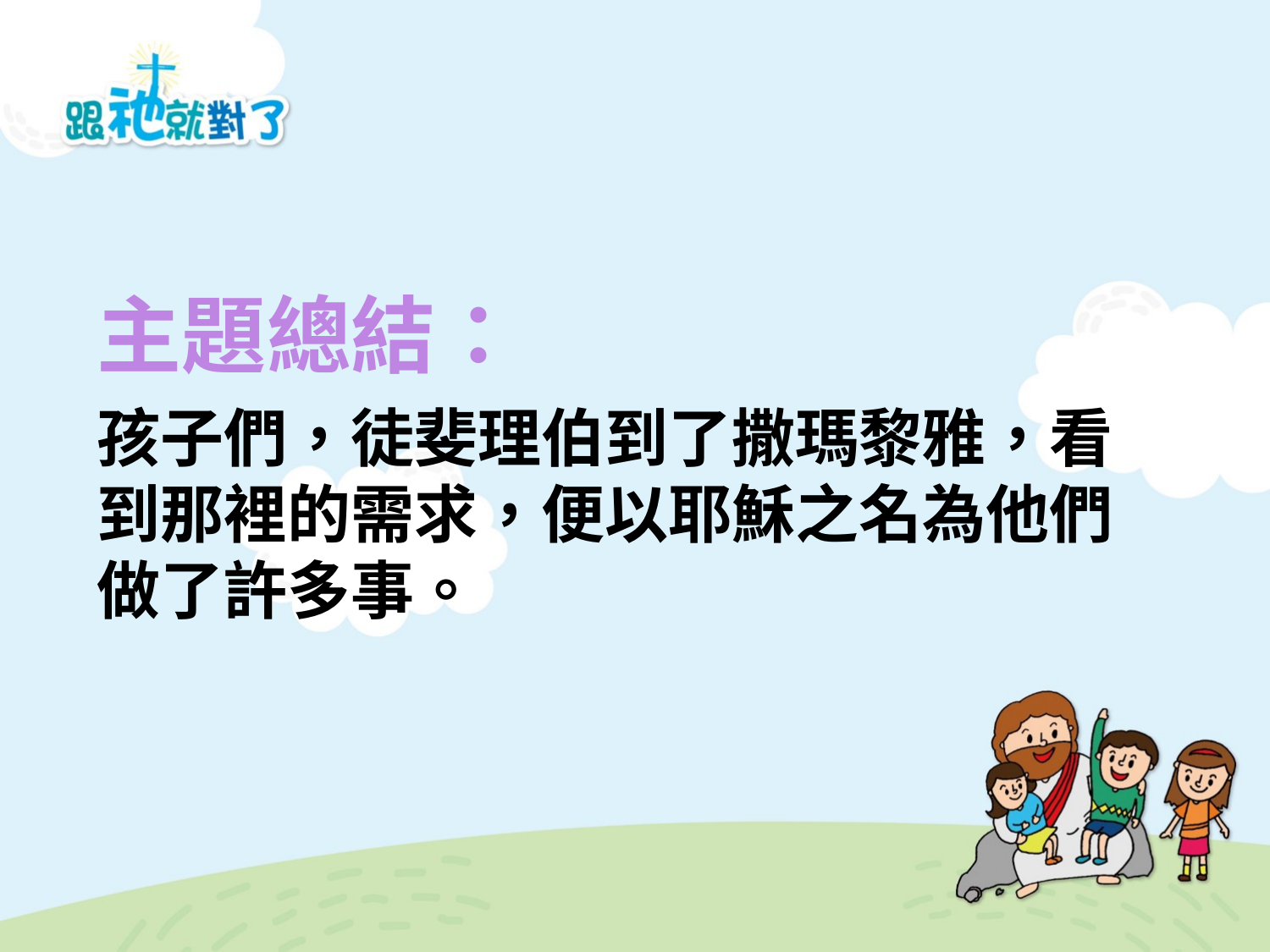

主題總結：
孩子們，徒斐理伯到了撒瑪黎雅，看到那裡的需求，便以耶穌之名為他們做了許多事。